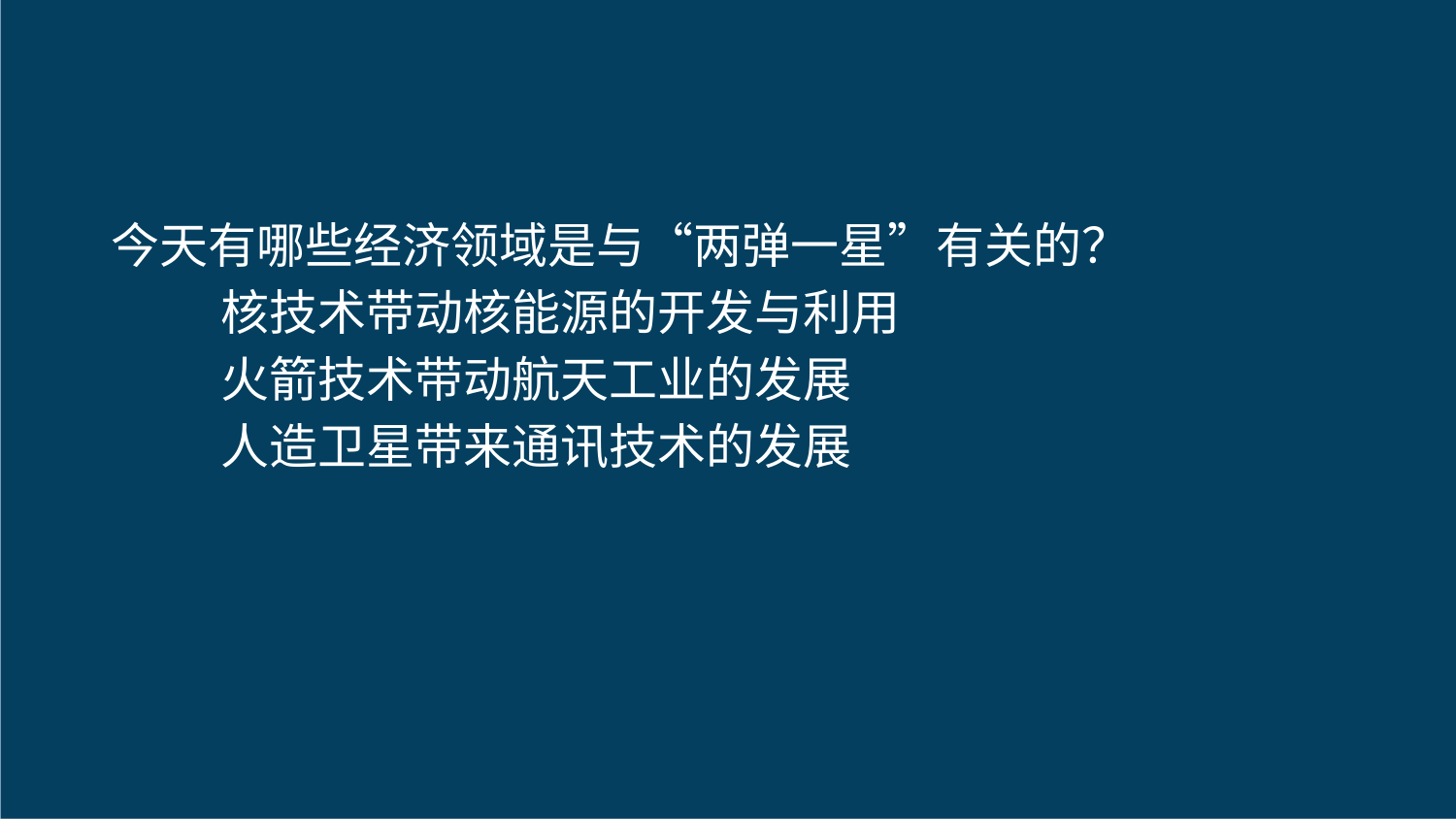

#
今天有哪些经济领域是与“两弹一星”有关的？
         核技术带动核能源的开发与利用
         火箭技术带动航天工业的发展
         人造卫星带来通讯技术的发展